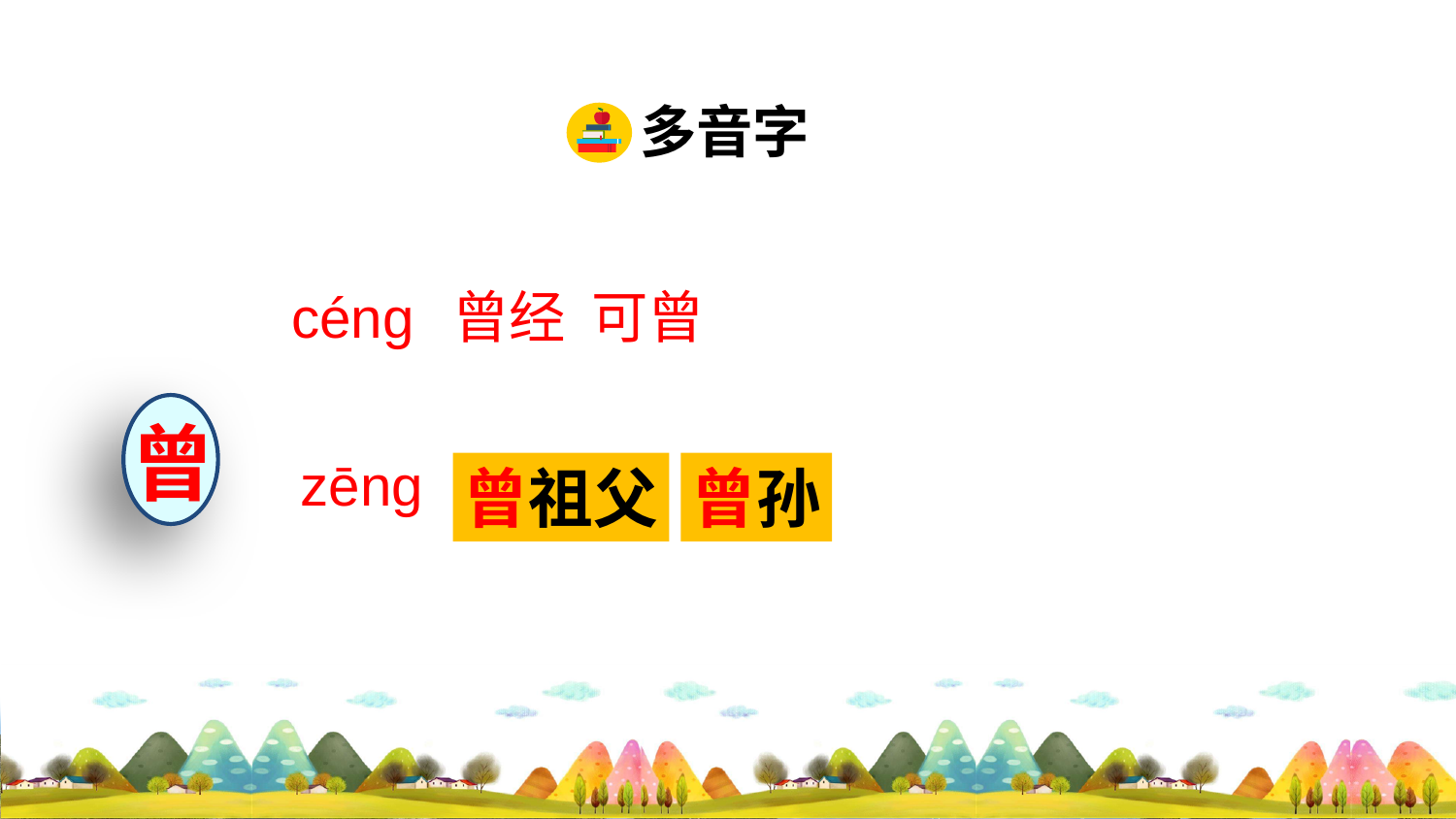

多音字

céng
曾经  可曾

曾
zēng
曾祖父
曾孙